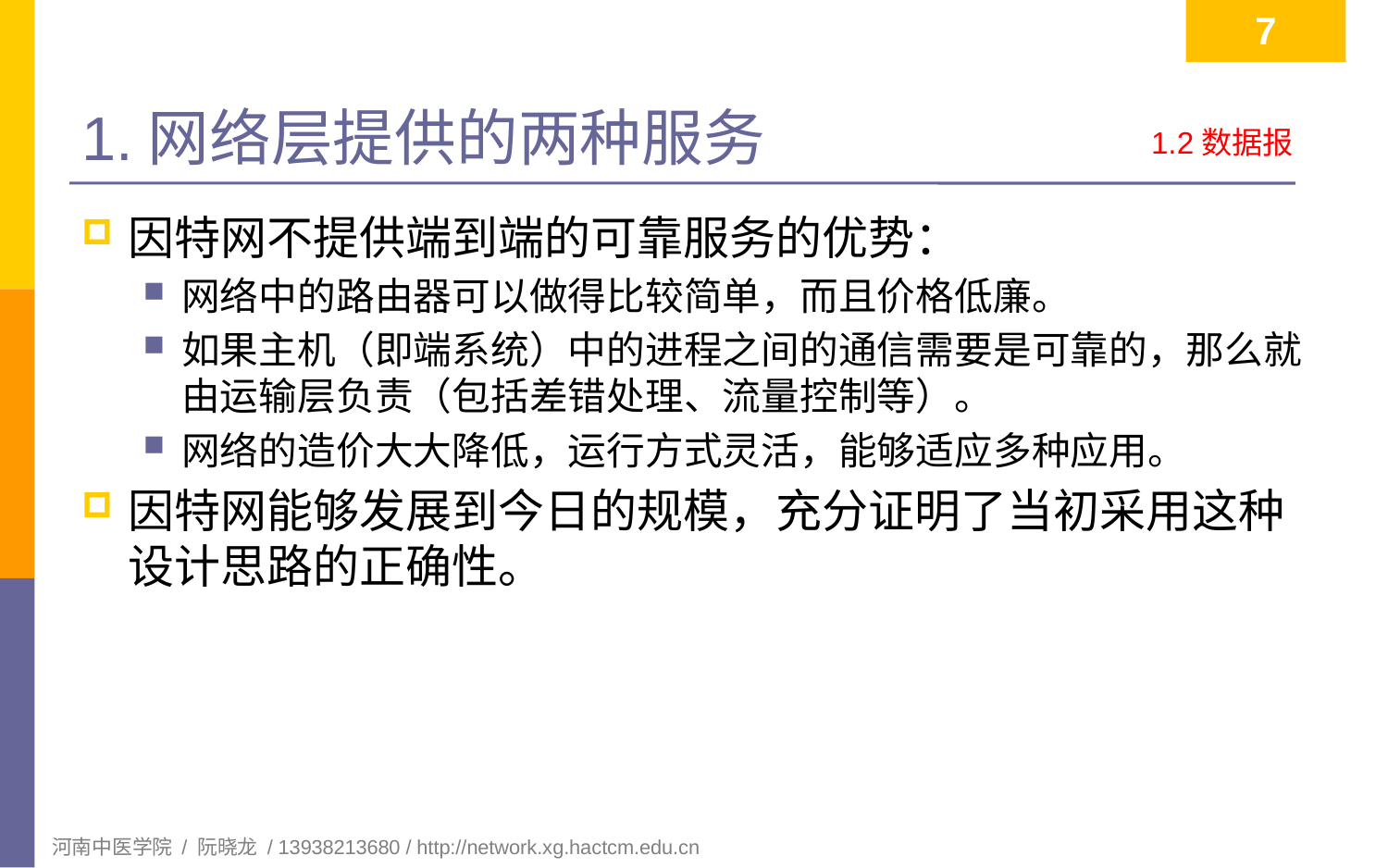

7
# 1.网络层提供的两种服务
1.2数据报
因特网不提供端到端的可靠服务的优势：
网络中的路由器可以做得比较简单，而且价格低廉。
如果主机（即端系统）中的进程之间的通信需要是可靠的，那么就由运输层负责（包括差错处理、流量控制等）。
网络的造价大大降低，运行方式灵活，能够适应多种应用。
因特网能够发展到今日的规模，充分证明了当初采用这种设计思路的正确性。